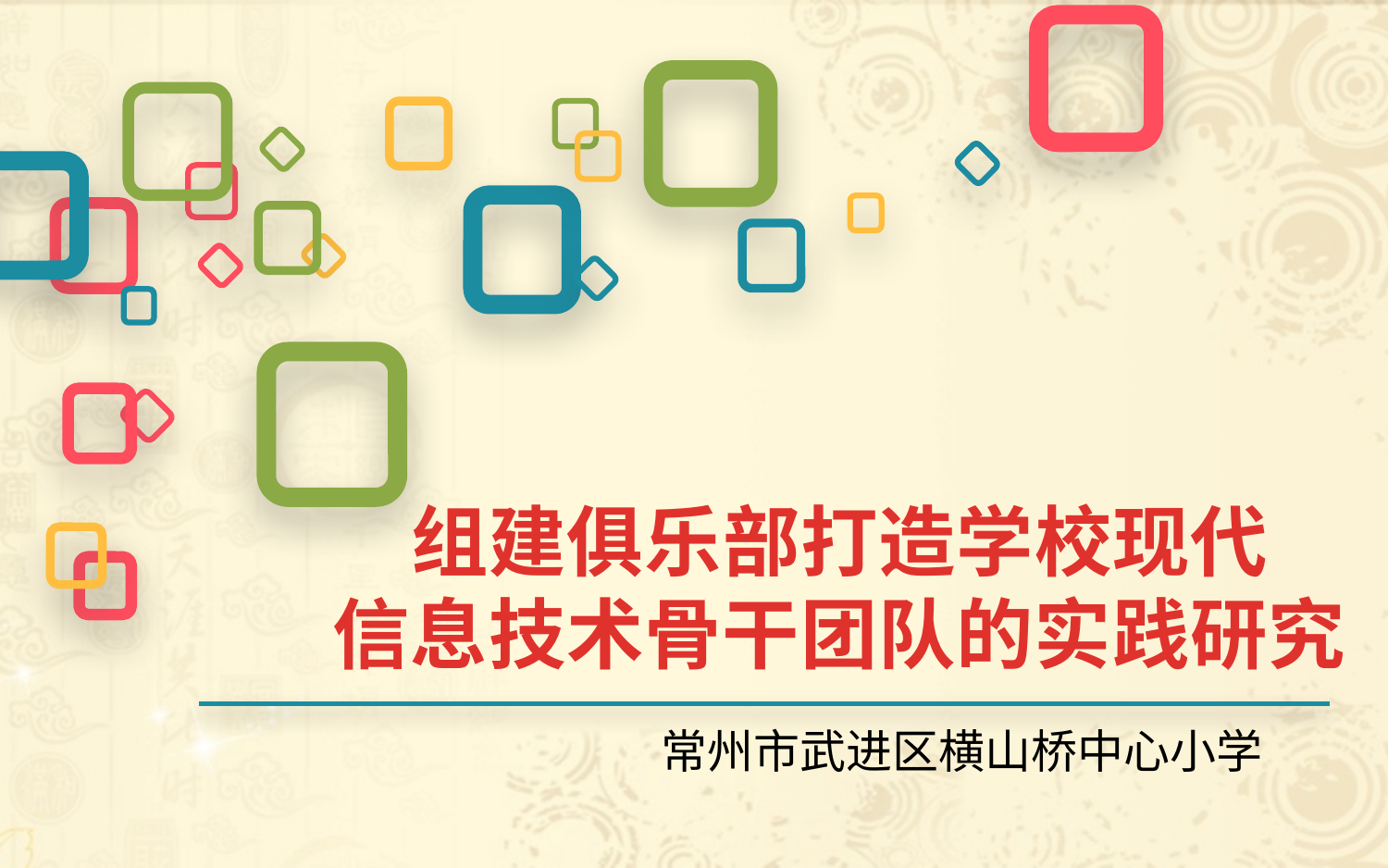

组建俱乐部打造学校现代
信息技术骨干团队的实践研究

常州市武进区横山桥中心小学